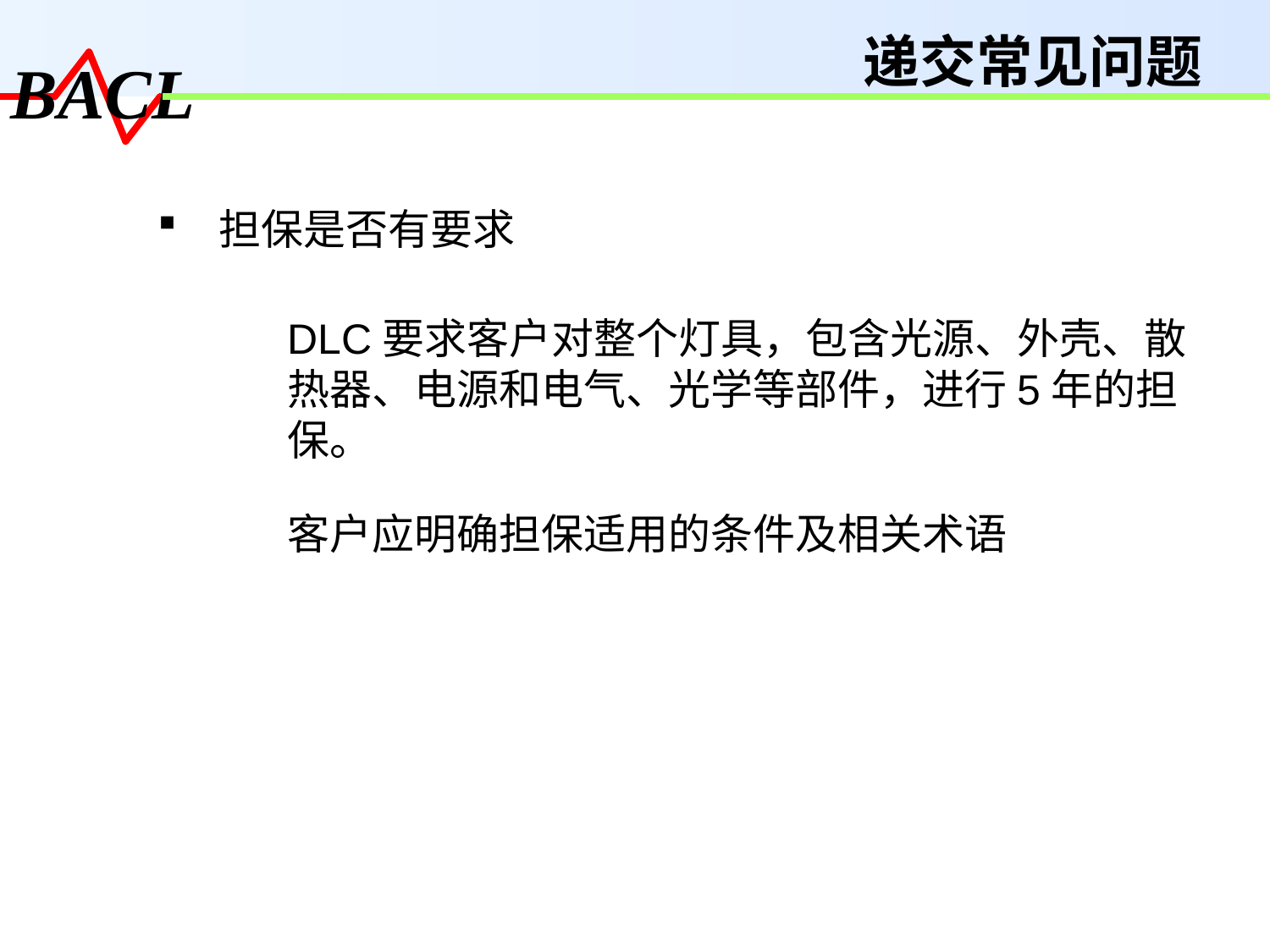

递交常见问题
担保是否有要求
DLC要求客户对整个灯具，包含光源、外壳、散热器、电源和电气、光学等部件，进行5年的担保。
客户应明确担保适用的条件及相关术语